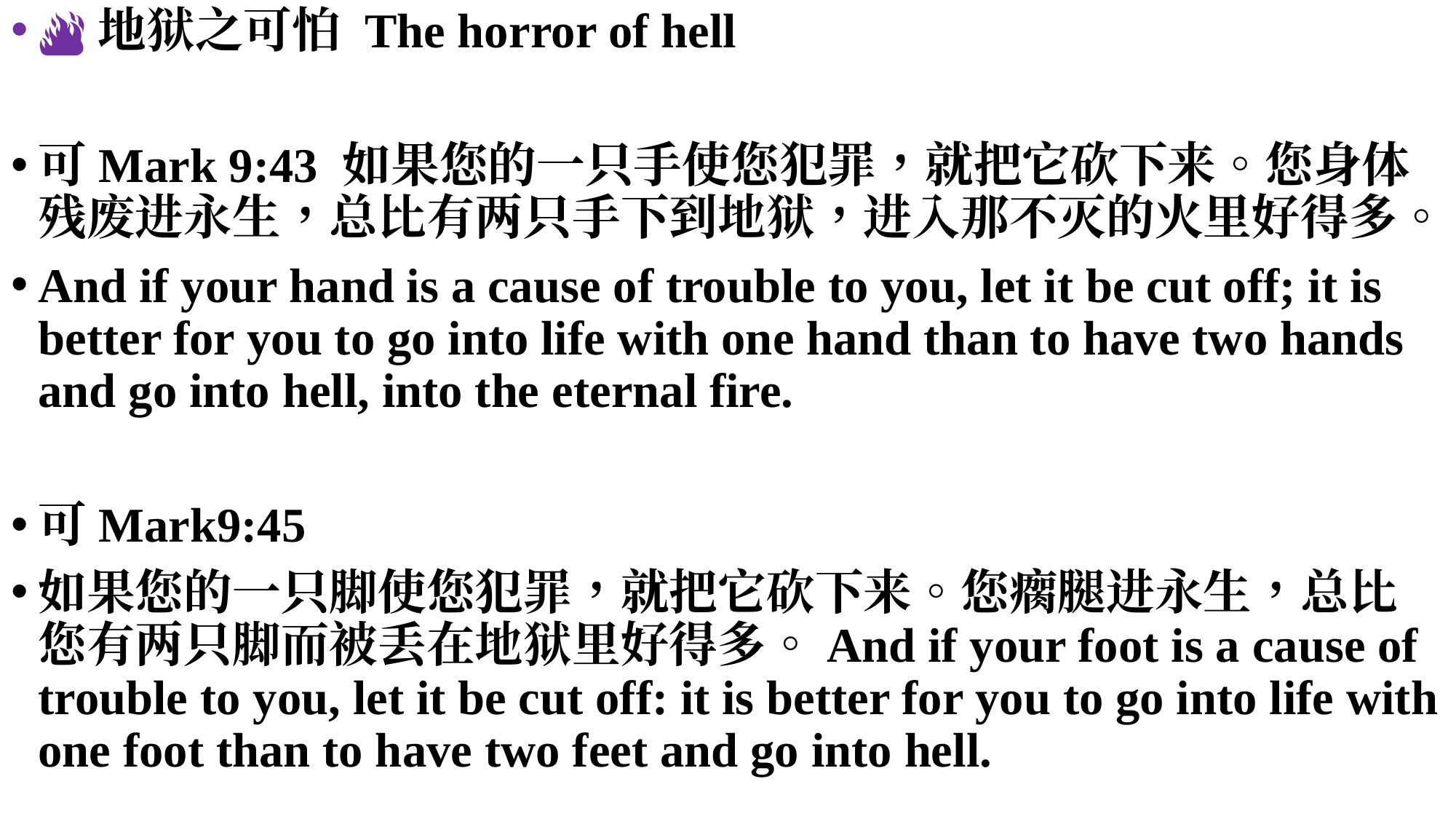

🔥地狱之可怕 The horror of hell

可Mark 9:43 如果您的一只手使您犯罪，就把它砍下来。您身体残废进永生，总比有两只手下到地狱，进入那不灭的火里好得多。
And if your hand is a cause of trouble to you, let it be cut off; it is better for you to go into life with one hand than to have two hands and go into hell, into the eternal fire.

可Mark9:45
如果您的一只脚使您犯罪，就把它砍下来。您瘸腿进永生，总比您有两只脚而被丢在地狱里好得多。And if your foot is a cause of trouble to you, let it be cut off: it is better for you to go into life with one foot than to have two feet and go into hell.